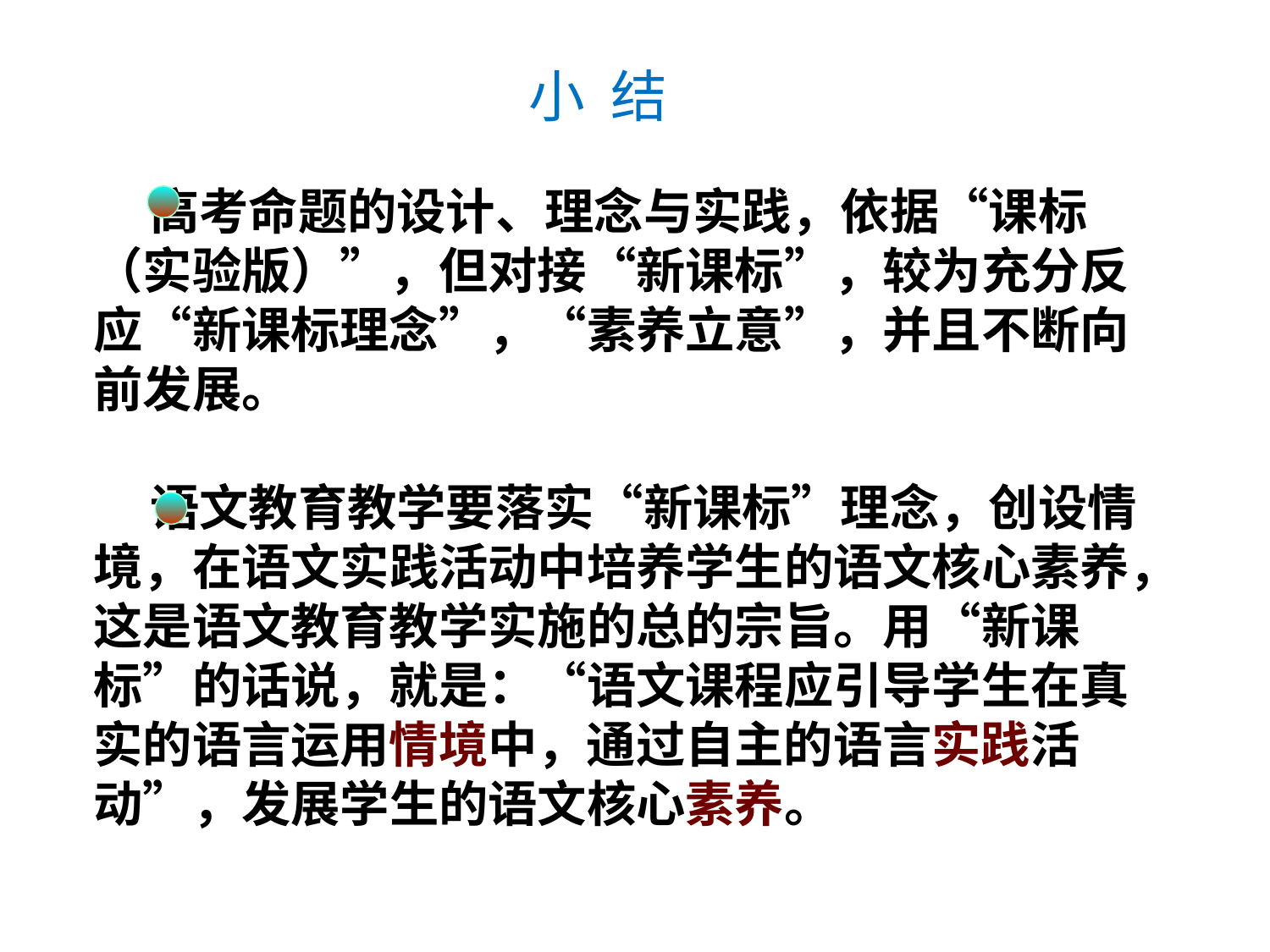

小  结
    高考命题的设计、理念与实践，依据“课标（实验版）”，但对接“新课标”，较为充分反应“新课标理念”，“素养立意”，并且不断向前发展。

    语文教育教学要落实“新课标”理念，创设情境，在语文实践活动中培养学生的语文核心素养，这是语文教育教学实施的总的宗旨。用“新课标”的话说，就是：“语文课程应引导学生在真实的语言运用情境中，通过自主的语言实践活动”，发展学生的语文核心素养。